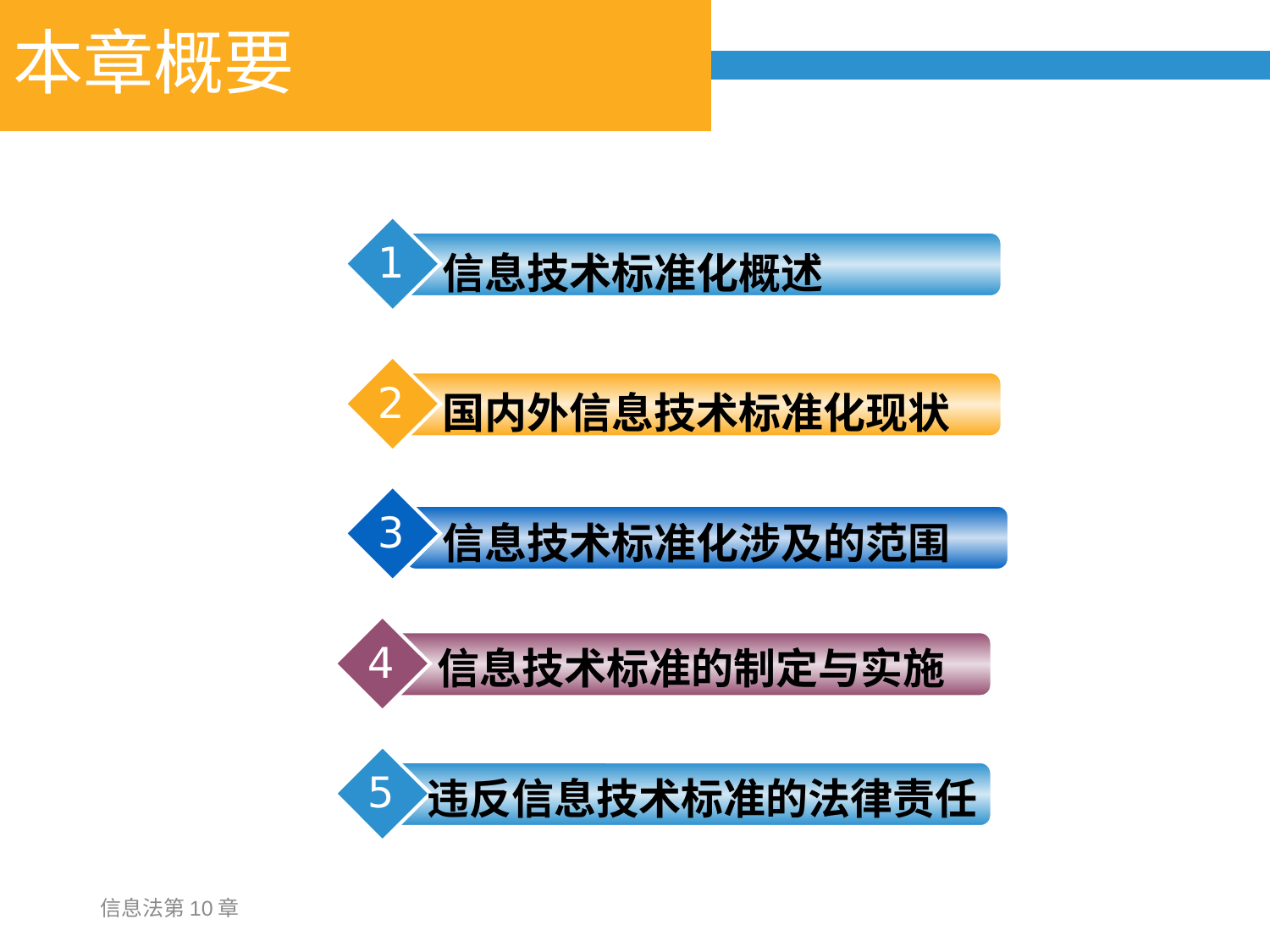

# 本章概要

1

信息技术标准化概述

2

国内外信息技术标准化现状

3

信息技术标准化涉及的范围

4

信息技术标准的制定与实施

5

违反信息技术标准的法律责任
信息法第10章